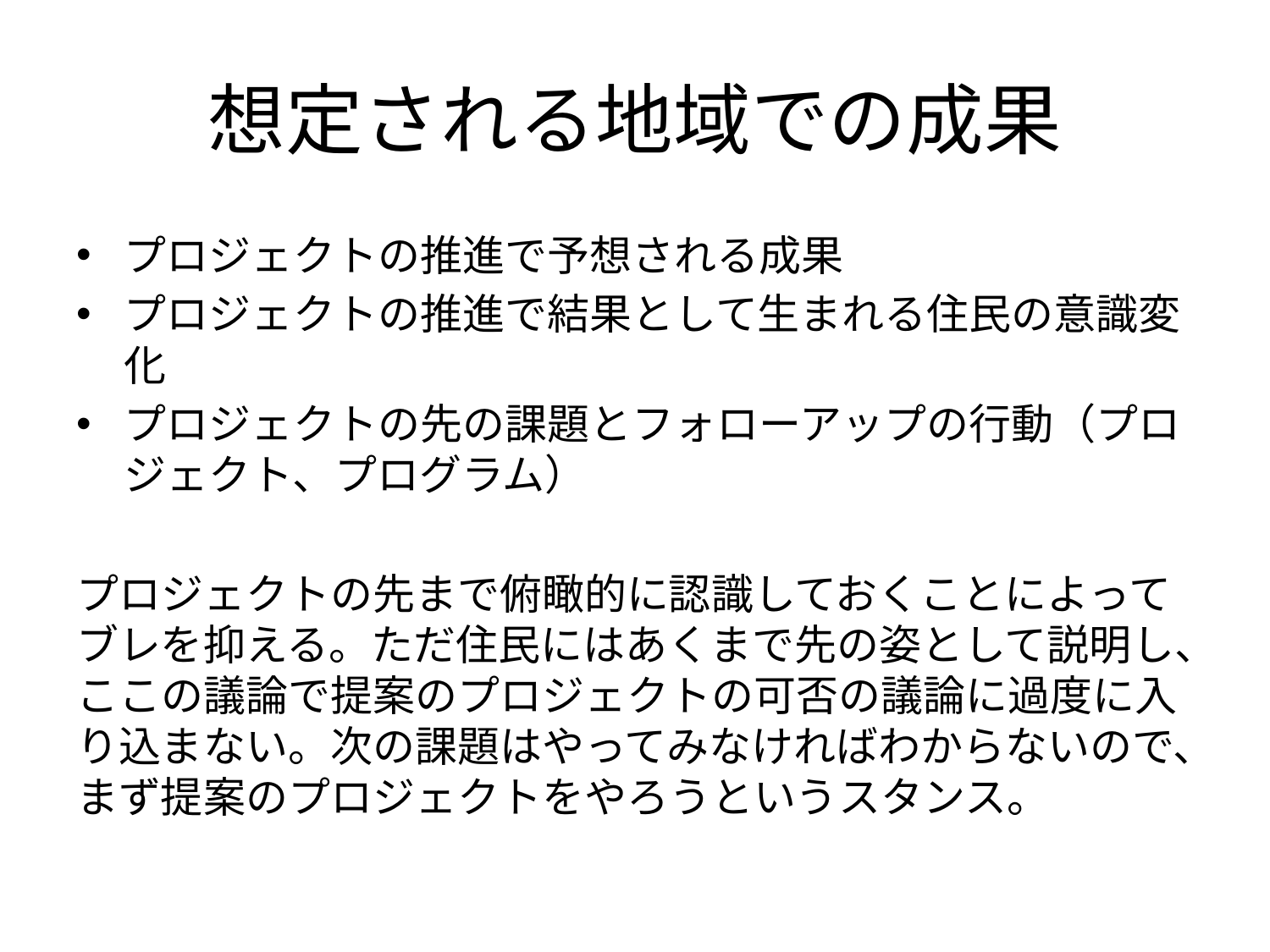

# 想定される地域での成果
プロジェクトの推進で予想される成果
プロジェクトの推進で結果として生まれる住民の意識変化
プロジェクトの先の課題とフォローアップの行動（プロジェクト、プログラム）

プロジェクトの先まで俯瞰的に認識しておくことによってブレを抑える。ただ住民にはあくまで先の姿として説明し、ここの議論で提案のプロジェクトの可否の議論に過度に入り込まない。次の課題はやってみなければわからないので、まず提案のプロジェクトをやろうというスタンス。